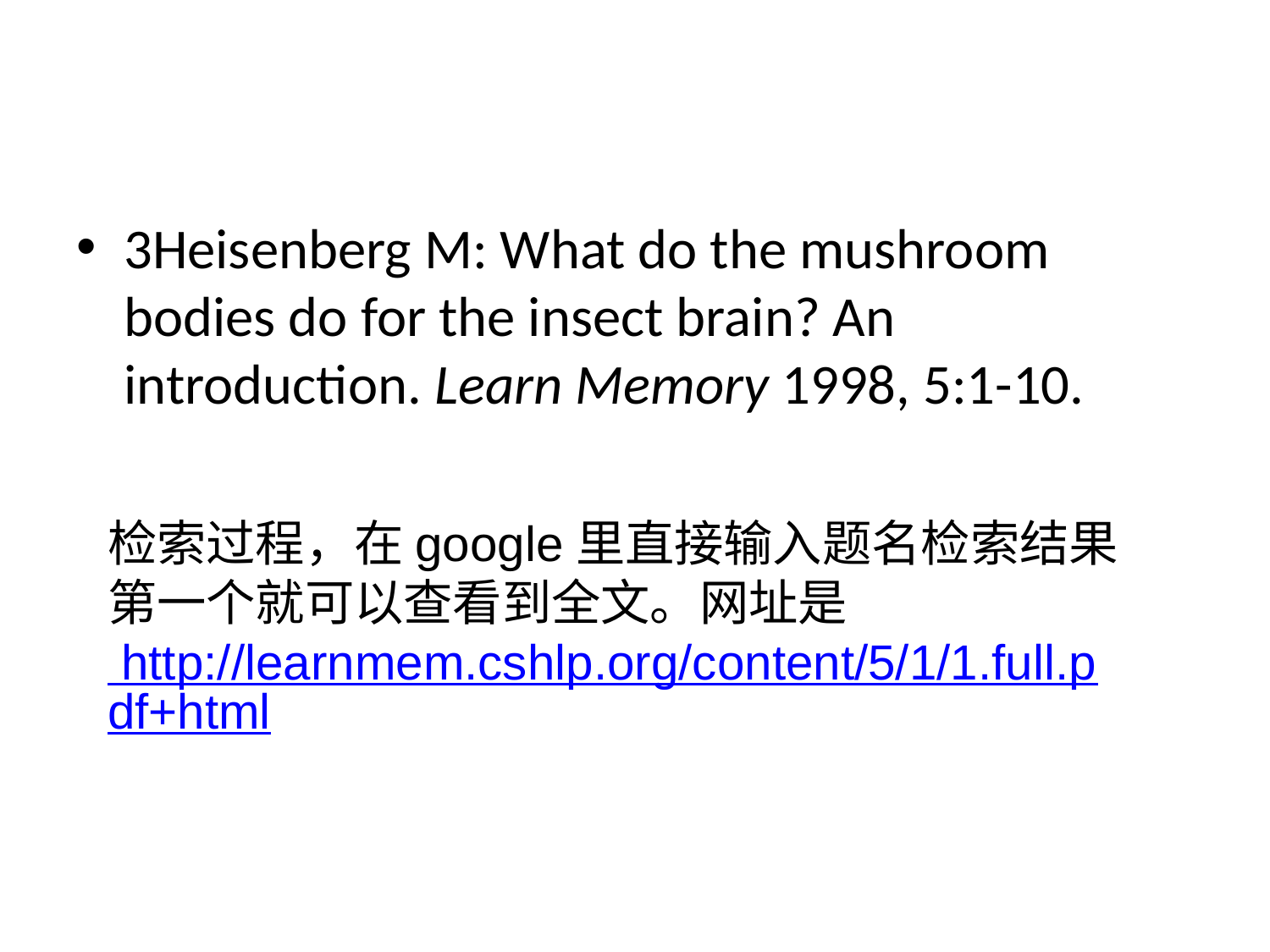

#
3Heisenberg M: What do the mushroom bodies do for the insect brain? An introduction. Learn Memory 1998, 5:1-10.

检索过程，在google里直接输入题名检索结果第一个就可以查看到全文。网址是
 http://learnmem.cshlp.org/content/5/1/1.full.pdf+html